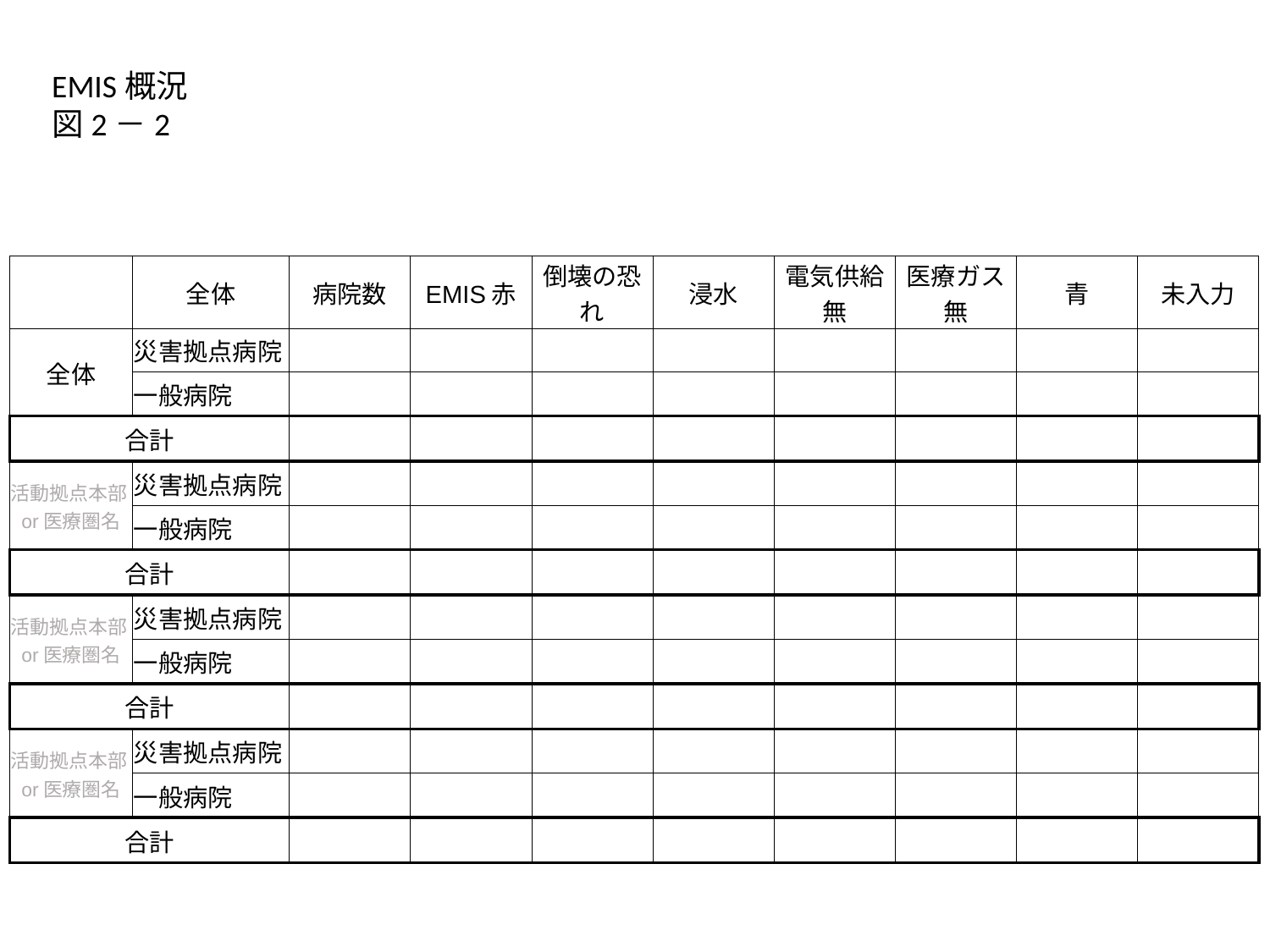

EMIS概況
図2－2
|  | 全体 | 病院数 | EMIS赤 | 倒壊の恐れ | 浸水 | 電気供給無 | 医療ガス無 | 青 | 未入力 |
| --- | --- | --- | --- | --- | --- | --- | --- | --- | --- |
| 全体 | 災害拠点病院 |  |  |  |  |  |  |  |  |
|  | 一般病院 |  |  |  |  |  |  |  |  |
| 合計 |  |  |  |  |  |  |  |  |  |
| 活動拠点本部or医療圏名 | 災害拠点病院 |  |  |  |  |  |  |  |  |
|  | 一般病院 |  |  |  |  |  |  |  |  |
| 合計 |  |  |  |  |  |  |  |  |  |
| 活動拠点本部or医療圏名 | 災害拠点病院 |  |  |  |  |  |  |  |  |
|  | 一般病院 |  |  |  |  |  |  |  |  |
| 合計 |  |  |  |  |  |  |  |  |  |
| 活動拠点本部or医療圏名 | 災害拠点病院 |  |  |  |  |  |  |  |  |
|  | 一般病院 |  |  |  |  |  |  |  |  |
| 合計 |  |  |  |  |  |  |  |  |  |